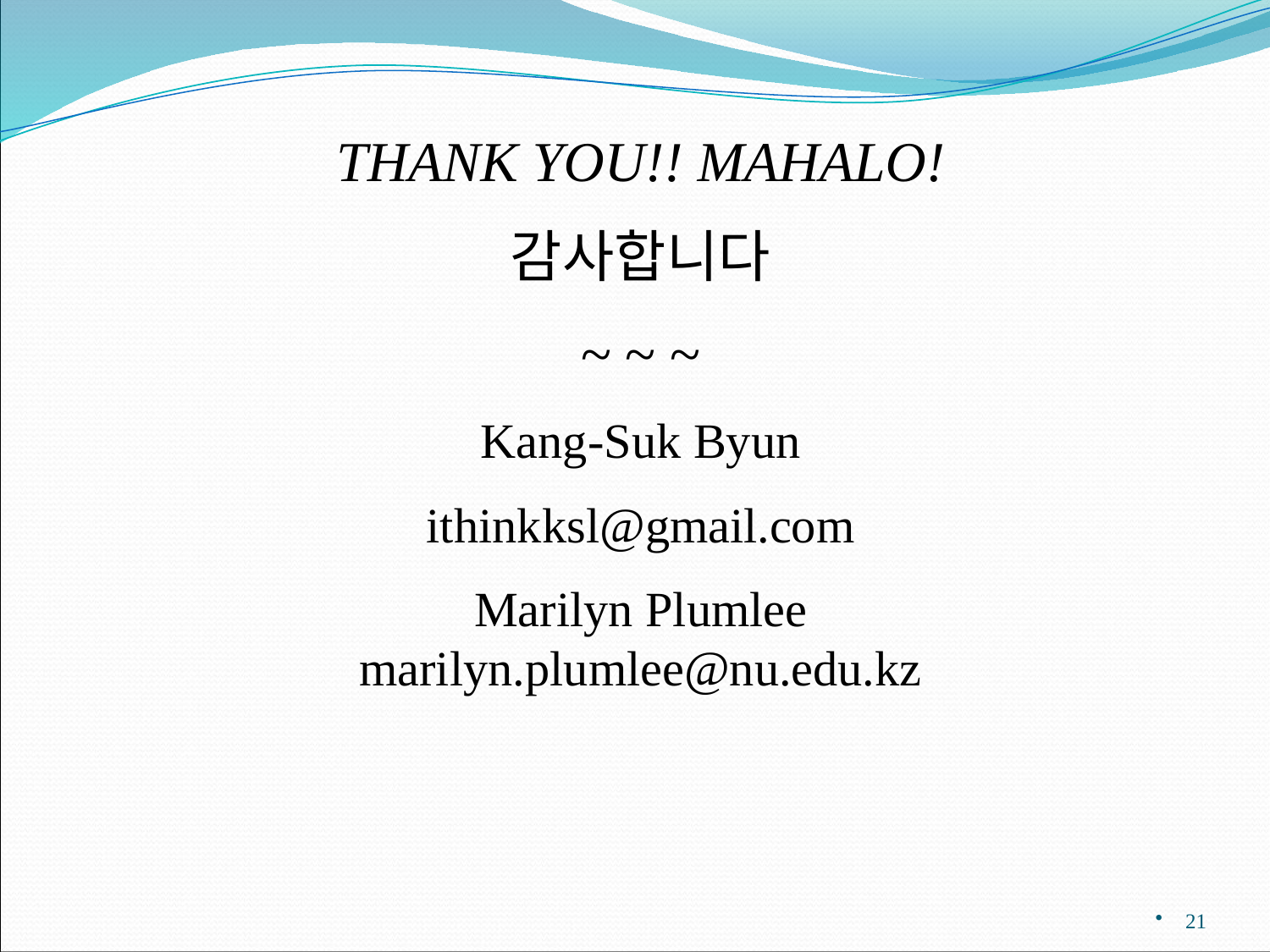

THANK YOU!! MAHALO!
감사합니다
~ ~ ~
Kang-Suk Byun
ithinkksl@gmail.com
Marilyn Plumlee
marilyn.plumlee@nu.edu.kz
21